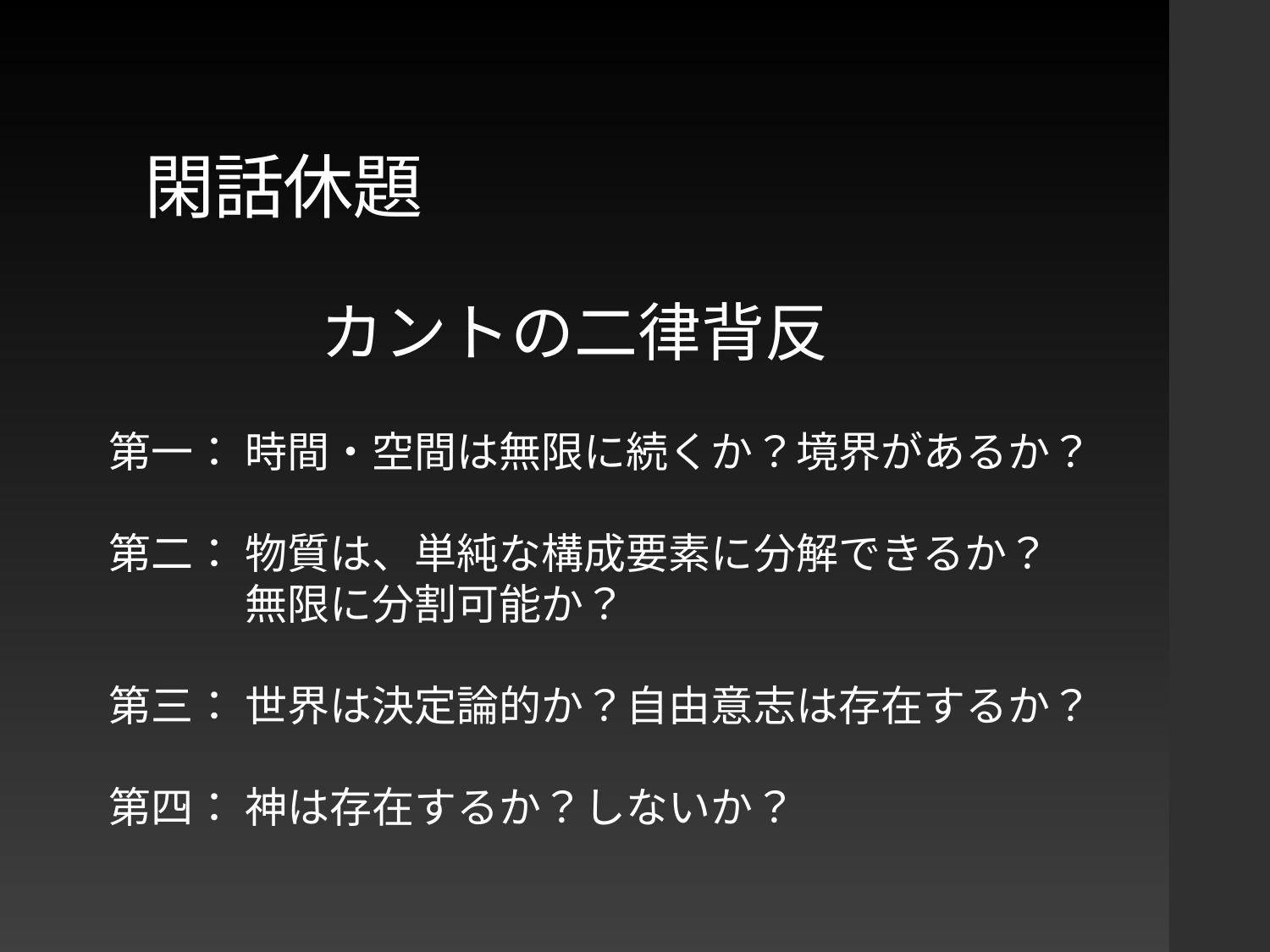

# 閑話休題
カントの二律背反
第一：

第二：

第三：

第四：
時間・空間は無限に続くか？境界があるか？

物質は、単純な構成要素に分解できるか？
無限に分割可能か？

世界は決定論的か？自由意志は存在するか？

神は存在するか？しないか？